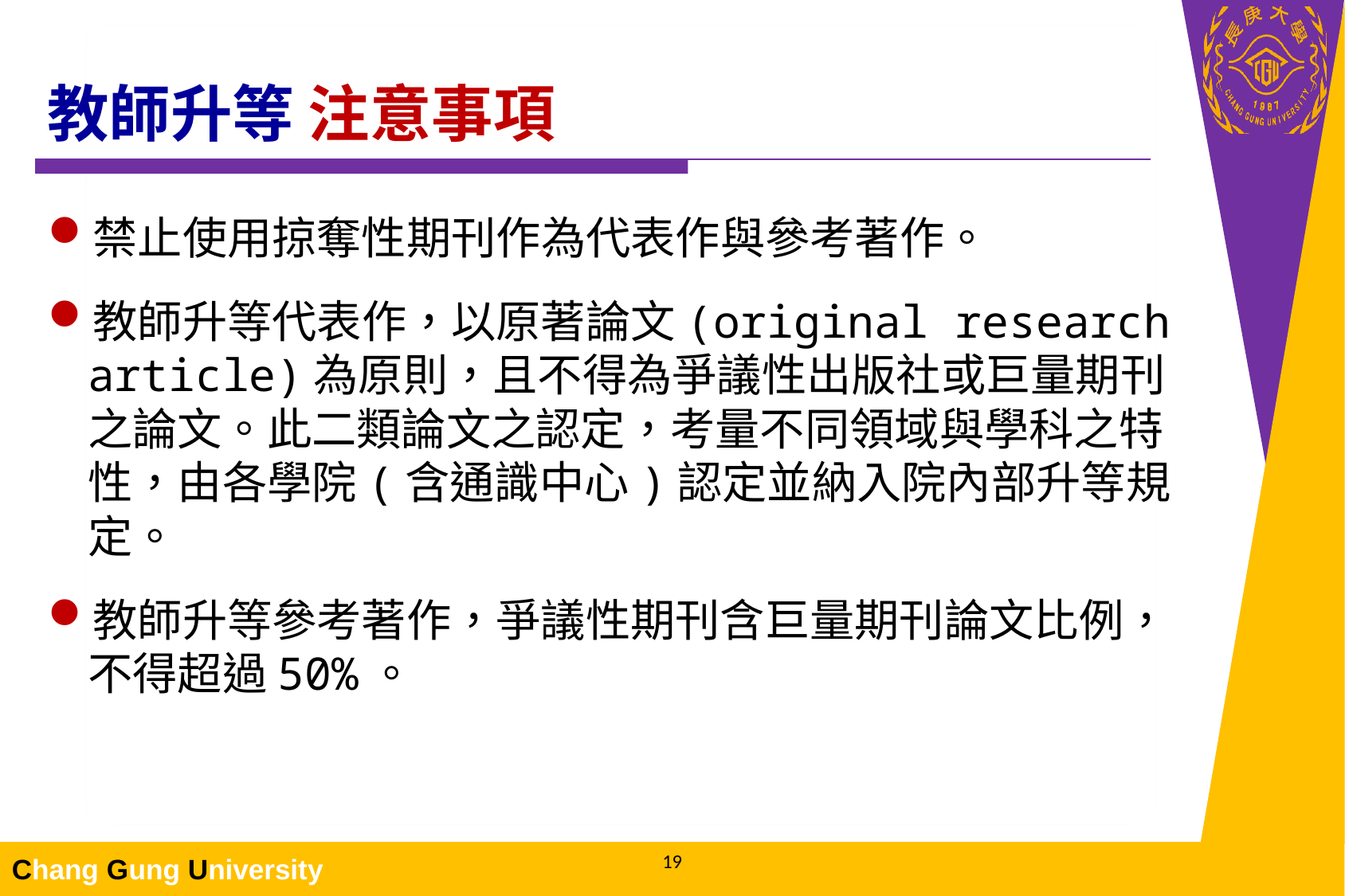

# 教師升等 注意事項
禁止使用掠奪性期刊作為代表作與參考著作。
教師升等代表作，以原著論文(original research article)為原則，且不得為爭議性出版社或巨量期刊之論文。此二類論文之認定，考量不同領域與學科之特性，由各學院(含通識中心)認定並納入院內部升等規定。
教師升等參考著作，爭議性期刊含巨量期刊論文比例，不得超過50%。

19